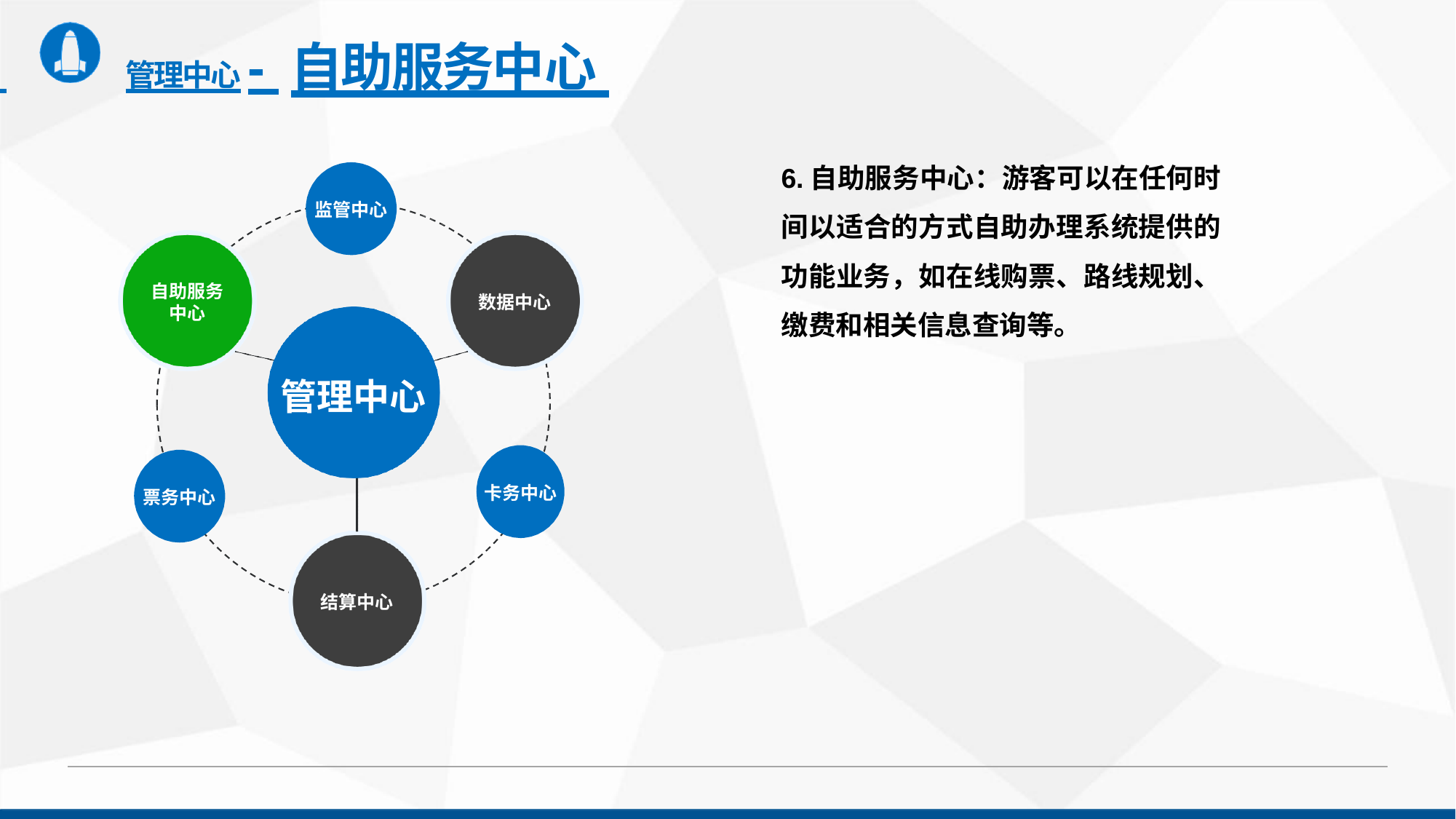

# 管理中心- 自助服务中心
6.自助服务中心：游客可以在任何时 间以适合的方式自助办理系统提供的 功能业务，如在线购票、路线规划、 缴费和相关信息查询等。

监管中心

自助服务 中心
数据中心
管理中心

卡务中心
票务中心
结算中心